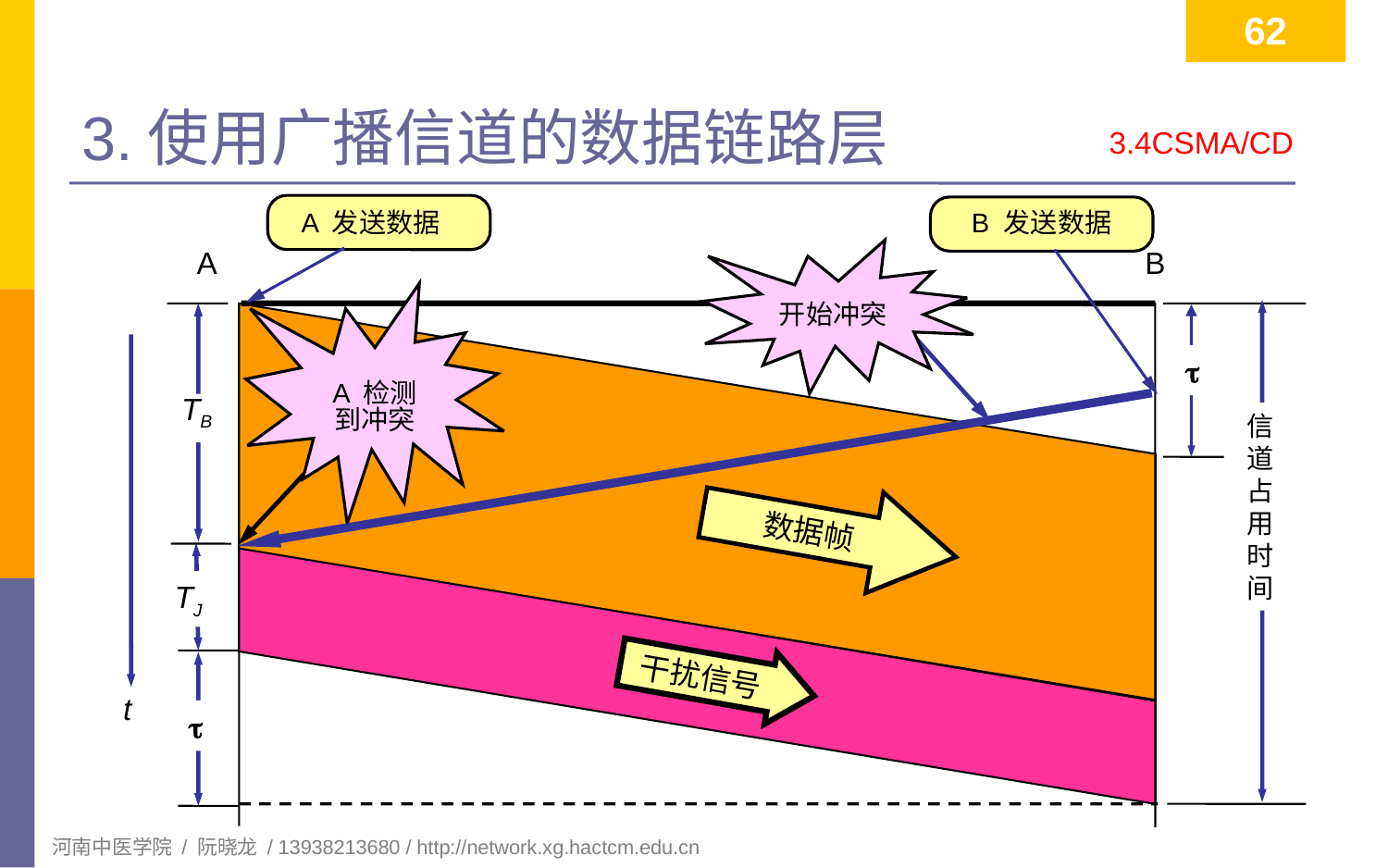

62
# 3.使用广播信道的数据链路层
3.4CSMA/CD

A 发送数据

B 发送数据

A
B

开始冲突

数据帧

TJ

τ

干扰信号

τ
A 检测
到冲突
TB

信
道
占
用
时
间

t